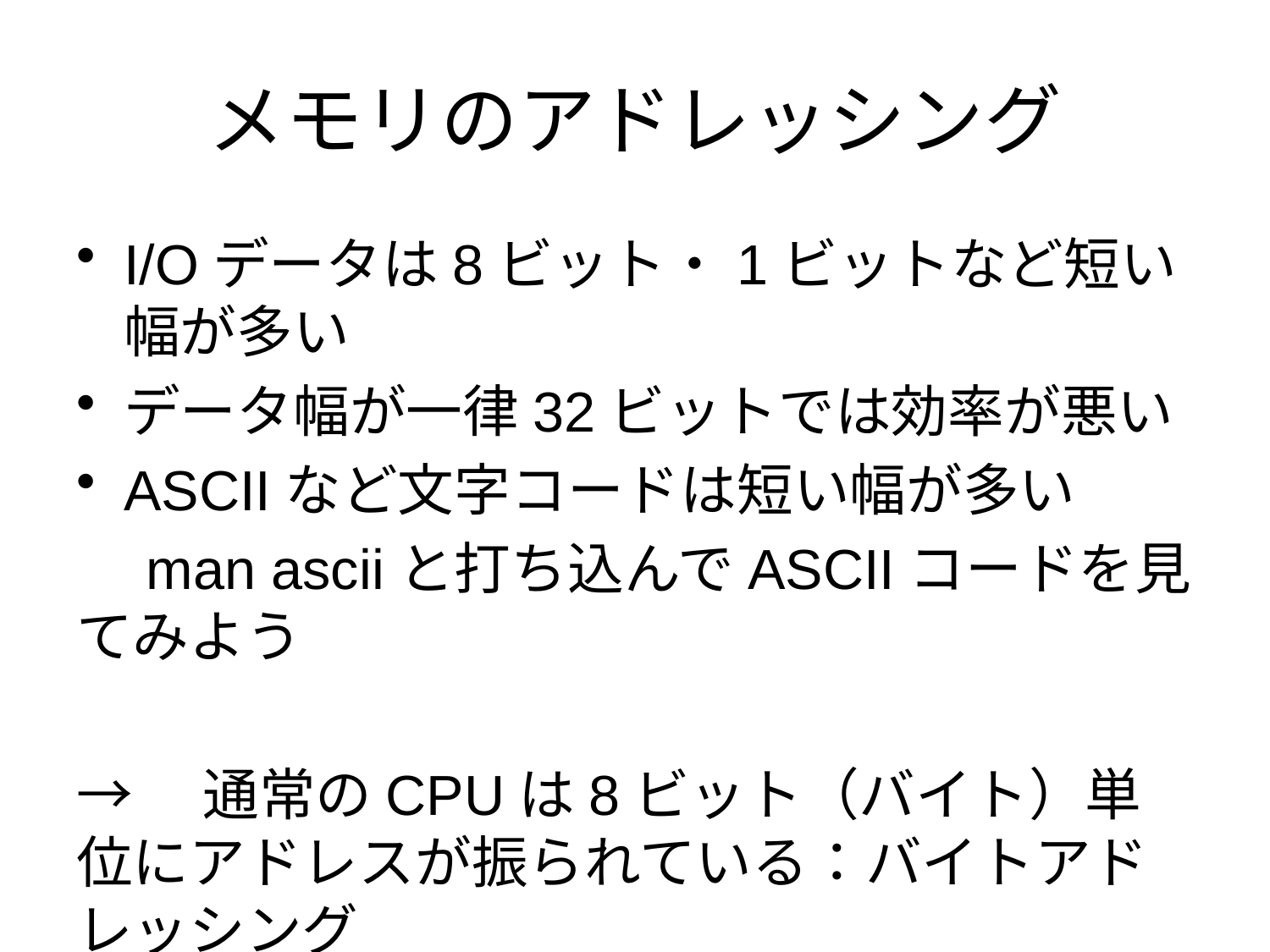

# メモリのアドレッシング
I/Oデータは8ビット・1ビットなど短い幅が多い
データ幅が一律32ビットでは効率が悪い
ASCIIなど文字コードは短い幅が多い
　man asciiと打ち込んでASCIIコードを見てみよう

→　通常のCPUは8ビット（バイト）単位にアドレスが振られている：バイトアドレッシング